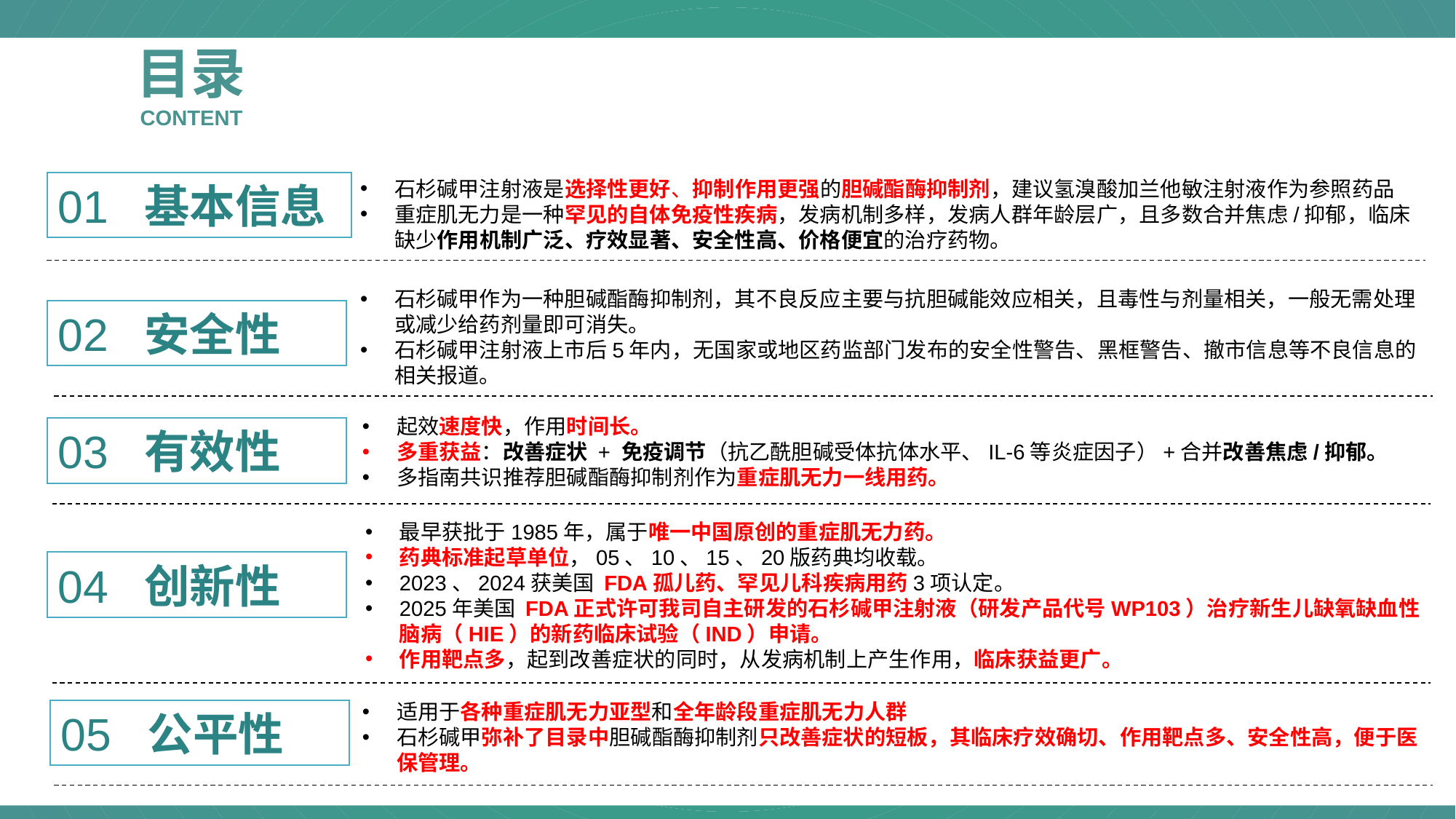

目录
CONTENT

石杉碱甲注射液是选择性更好、抑制作用更强的胆碱酯酶抑制剂，建议氢溴酸加兰他敏注射液作为参照药品
重症肌无力是一种罕见的自体免疫性疾病，发病机制多样，发病人群年龄层广，且多数合并焦虑/抑郁，临床缺少作用机制广泛、疗效显著、安全性高、价格便宜的治疗药物。
01  基本信息
石杉碱甲作为一种胆碱酯酶抑制剂，其不良反应主要与抗胆碱能效应相关，且毒性与剂量相关，一般无需处理或减少给药剂量即可消失。
石杉碱甲注射液上市后5年内，无国家或地区药监部门发布的安全性警告、黑框警告、撤市信息等不良信息的相关报道。
02  安全性
起效速度快，作用时间长。
多重获益：改善症状 + 免疫调节（抗乙酰胆碱受体抗体水平、IL-6等炎症因子）+合并改善焦虑/抑郁。
多指南共识推荐胆碱酯酶抑制剂作为重症肌无力一线用药。
03  有效性
最早获批于1985年，属于唯一中国原创的重症肌无力药。
药典标准起草单位，05、10、15、20版药典均收载。
2023、2024获美国 FDA孤儿药、罕见儿科疾病用药3项认定。
2025年美国 FDA正式许可我司自主研发的石杉碱甲注射液（研发产品代号WP103）治疗新生儿缺氧缺血性脑病（HIE）的新药临床试验（IND）申请。
作用靶点多，起到改善症状的同时，从发病机制上产生作用，临床获益更广。
04  创新性
适用于各种重症肌无力亚型和全年龄段重症肌无力人群
石杉碱甲弥补了目录中胆碱酯酶抑制剂只改善症状的短板，其临床疗效确切、作用靶点多、安全性高，便于医保管理。
05  公平性